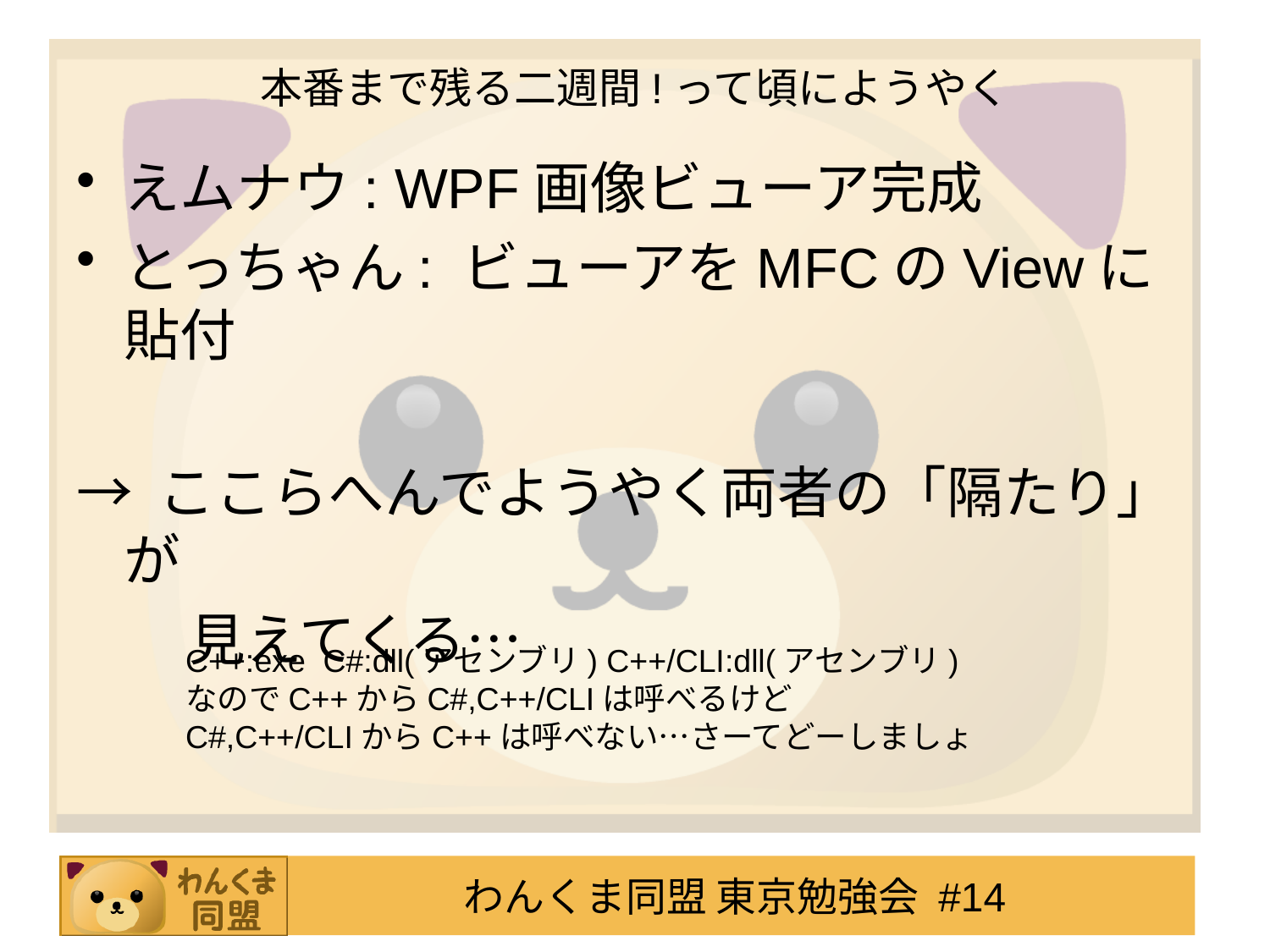

# 本番まで残る二週間!って頃にようやく
えムナウ: WPF画像ビューア完成
とっちゃん: ビューアをMFCのViewに貼付

→ ここらへんでようやく両者の「隔たり」が
　　見えてくる…
C++:exe  C#:dll(アセンブリ) C++/CLI:dll(アセンブリ)
なのでC++からC#,C++/CLIは呼べるけど
C#,C++/CLIからC++は呼べない…さーてどーしましょ